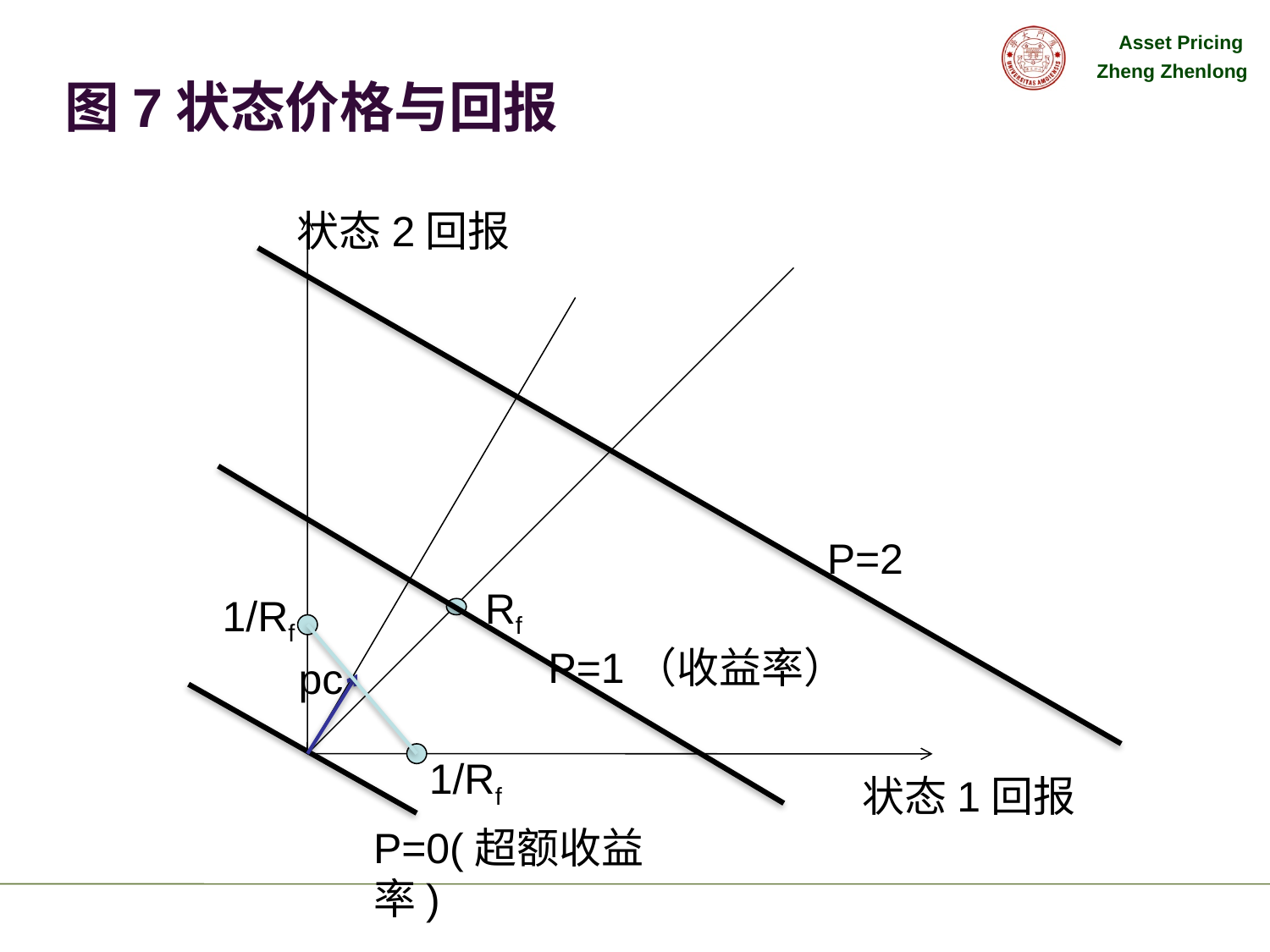

# 图7状态价格与回报
状态2回报
P=2
Rf
1/Rf

P=1（收益率）
pc

1/Rf
状态1回报
P=0(超额收益率)